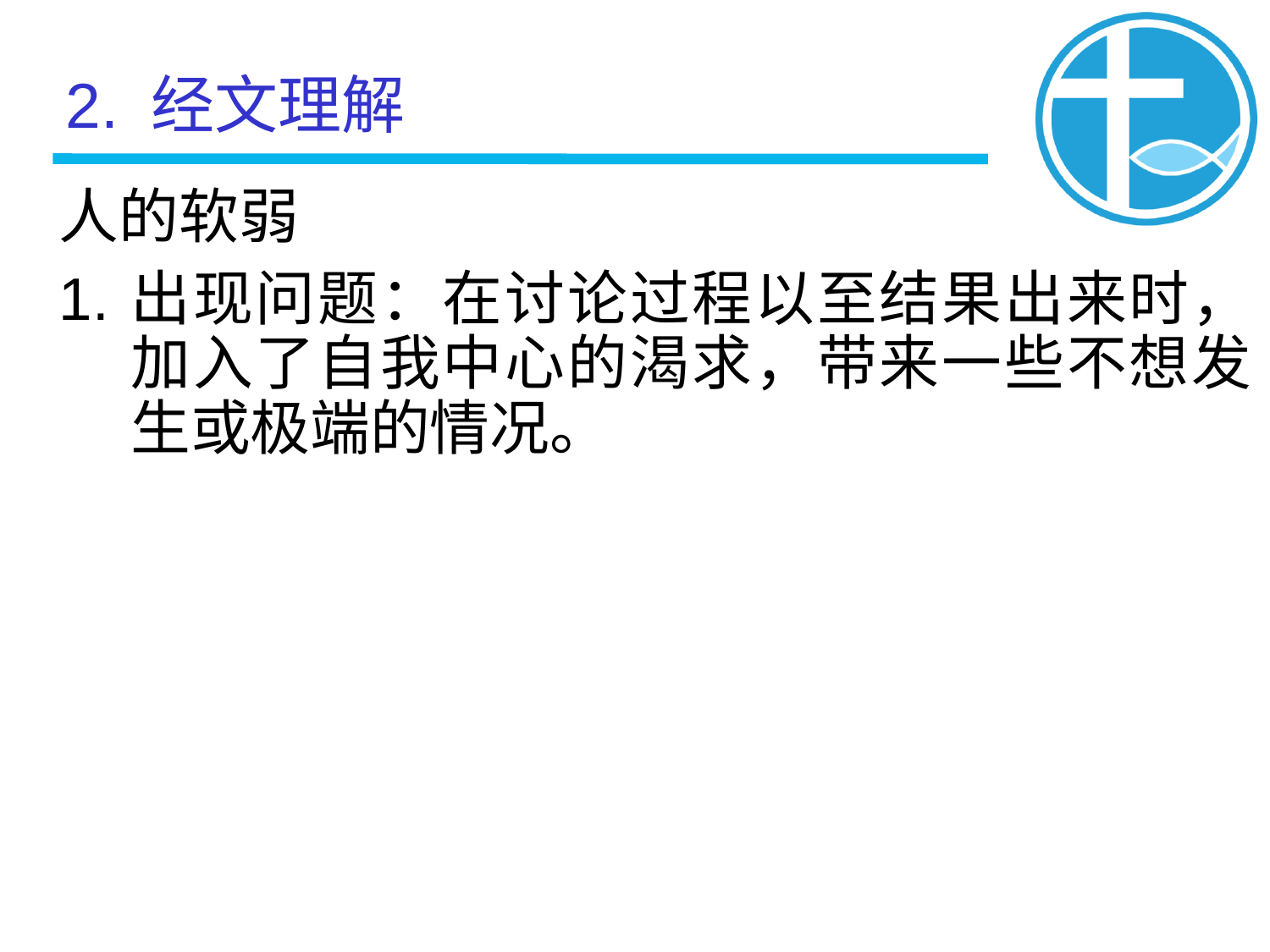

2. 经文理解
人的软弱
出现问题：在讨论过程以至结果出来时，加入了自我中心的渴求，带来一些不想发生或极端的情况。